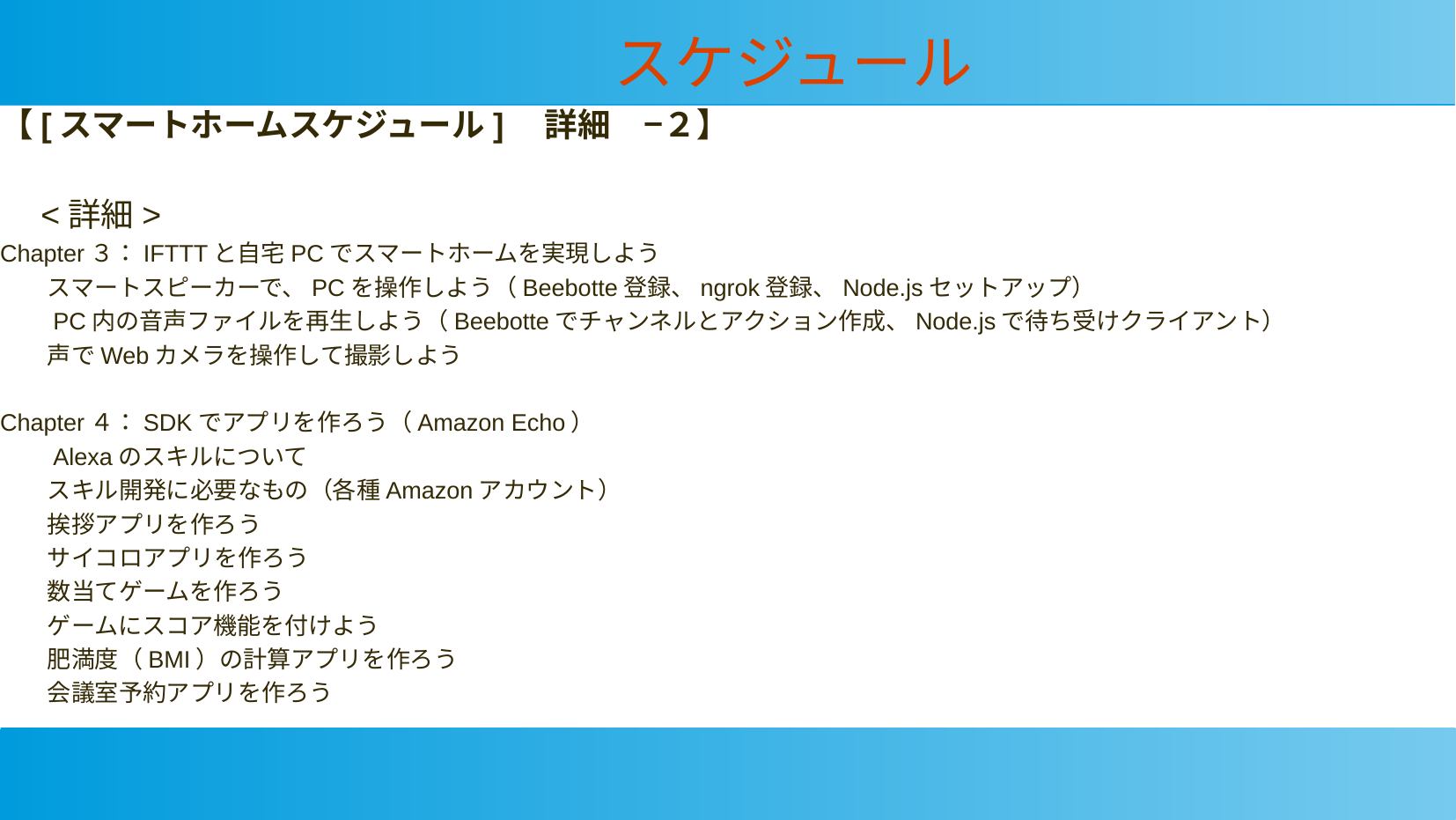

スケジュール
【[スマートホームスケジュール]　詳細　−２】

　<詳細>
Chapter３：IFTTTと自宅PCでスマートホームを実現しよう
　　スマートスピーカーで、PCを操作しよう（Beebotte登録、ngrok登録、Node.jsセットアップ）
　　PC内の音声ファイルを再生しよう（Beebotteでチャンネルとアクション作成、Node.jsで待ち受けクライアント）
　　声でWebカメラを操作して撮影しよう

Chapter４：SDKでアプリを作ろう（Amazon Echo）
　　Alexaのスキルについて
　　スキル開発に必要なもの（各種Amazonアカウント）
　　挨拶アプリを作ろう
　　サイコロアプリを作ろう
　　数当てゲームを作ろう
　　ゲームにスコア機能を付けよう
　　肥満度（BMI）の計算アプリを作ろう
　　会議室予約アプリを作ろう